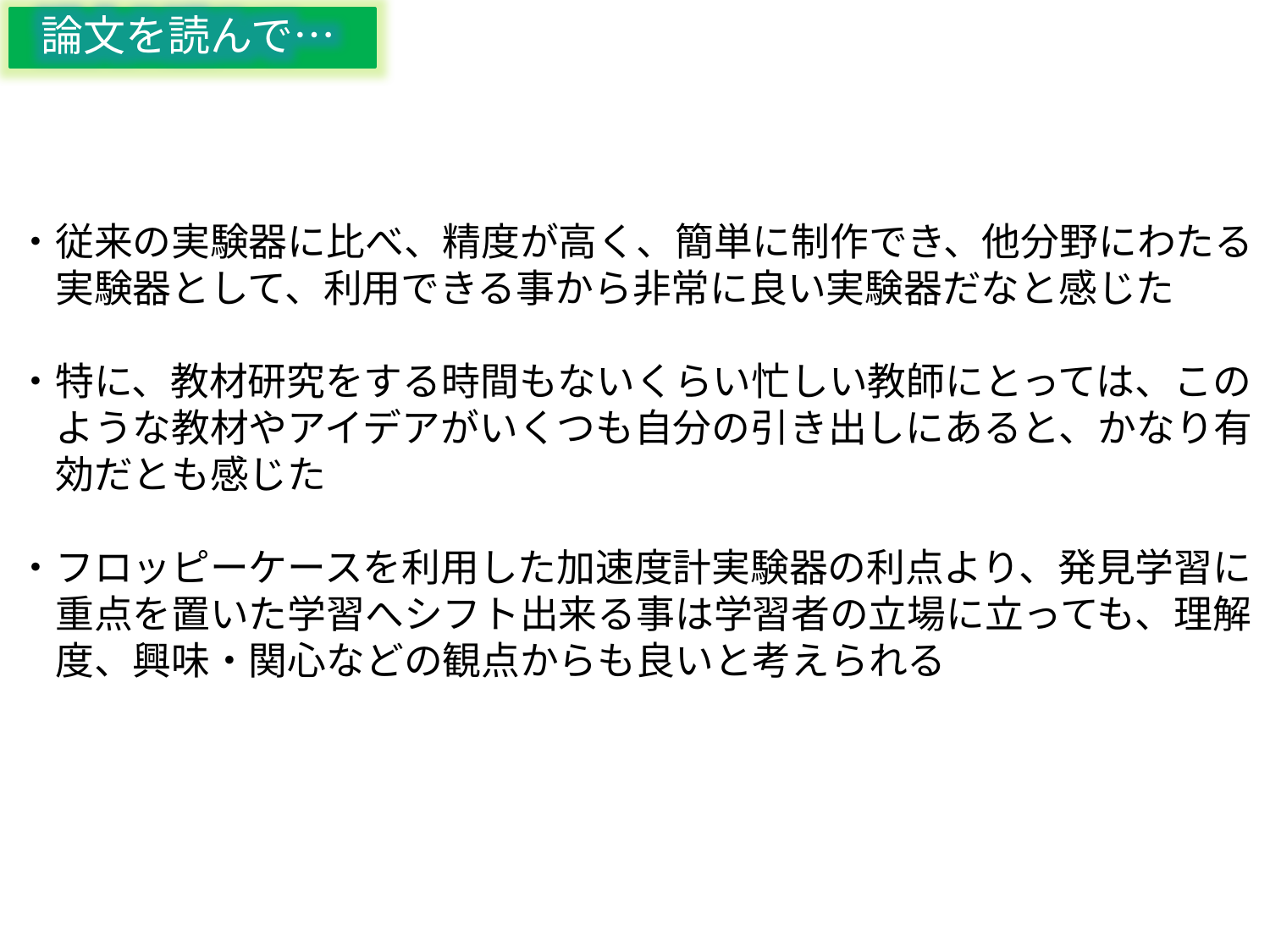

論文を読んで…

・従来の実験器に比べ、精度が高く、簡単に制作でき、他分野にわたる
　実験器として、利用できる事から非常に良い実験器だなと感じた

・特に、教材研究をする時間もないくらい忙しい教師にとっては、この
　ような教材やアイデアがいくつも自分の引き出しにあると、かなり有
　効だとも感じた

・フロッピーケースを利用した加速度計実験器の利点より、発見学習に
　重点を置いた学習へシフト出来る事は学習者の立場に立っても、理解
　度、興味・関心などの観点からも良いと考えられる